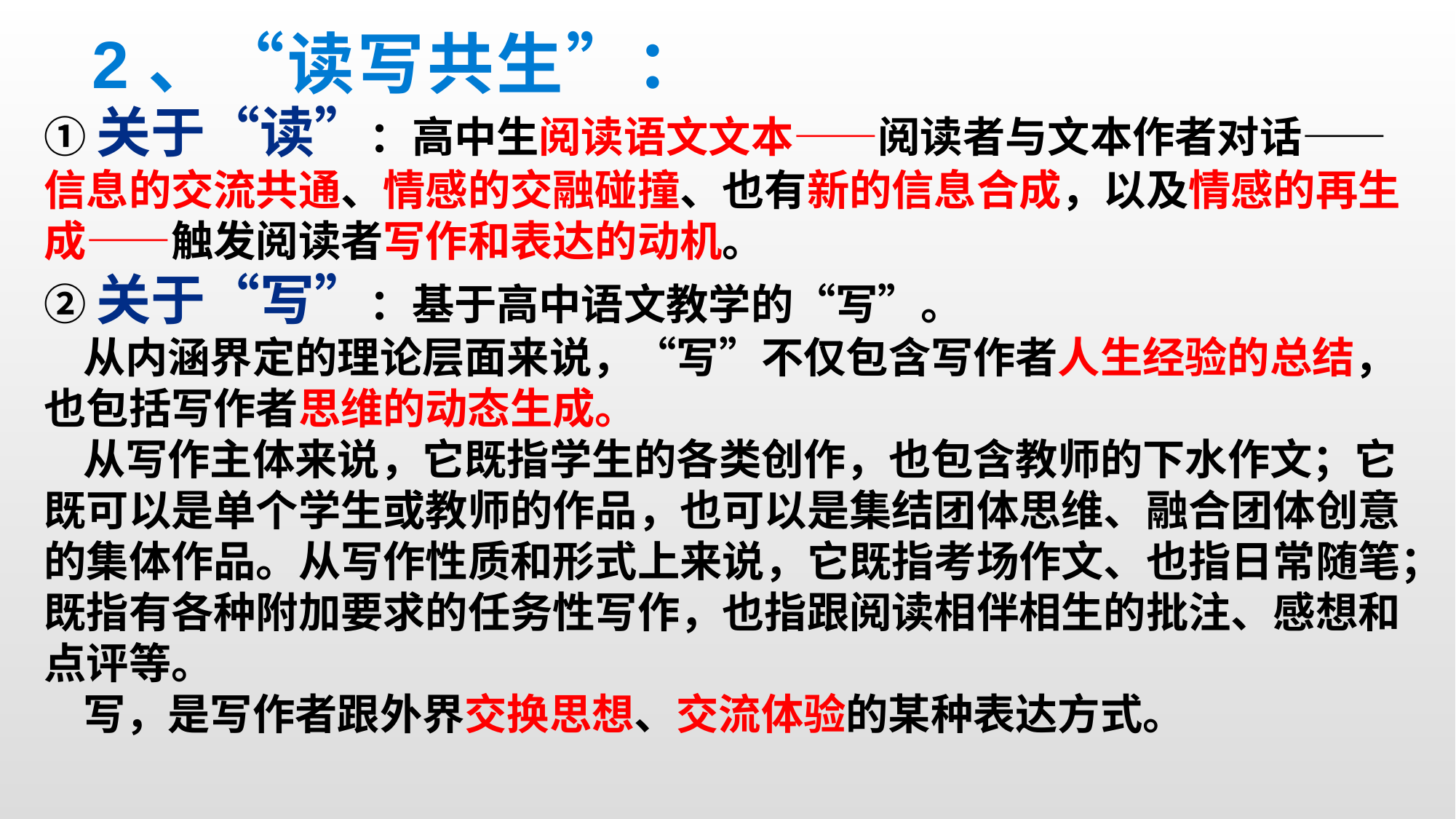

# 2、“读写共生”：
①关于“读”：高中生阅读语文文本——阅读者与文本作者对话——信息的交流共通、情感的交融碰撞、也有新的信息合成，以及情感的再生成——触发阅读者写作和表达的动机。
②关于“写”：基于高中语文教学的“写”。
   从内涵界定的理论层面来说，“写”不仅包含写作者人生经验的总结，也包括写作者思维的动态生成。
   从写作主体来说，它既指学生的各类创作，也包含教师的下水作文；它既可以是单个学生或教师的作品，也可以是集结团体思维、融合团体创意的集体作品。从写作性质和形式上来说，它既指考场作文、也指日常随笔；既指有各种附加要求的任务性写作，也指跟阅读相伴相生的批注、感想和点评等。
   写，是写作者跟外界交换思想、交流体验的某种表达方式。